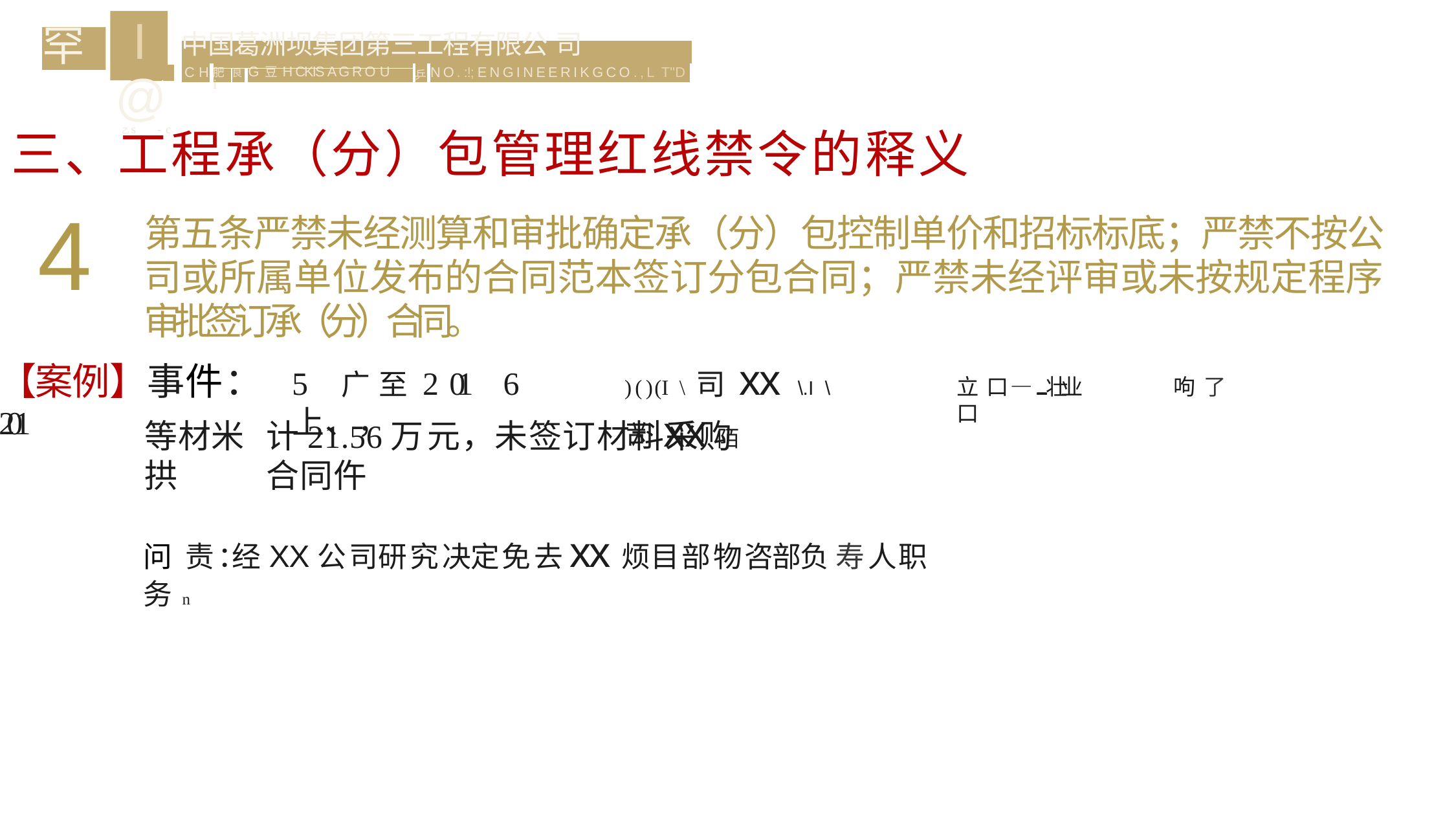

# I@
乙s	- c
罕
| 中 国 葛 洲 坝 集 团 第 三 工 程 有 限 公 司 |  |  |  |  |  |
| --- | --- | --- | --- | --- | --- |
| C H |  |  |  | 乒 | N O . :!; ENGINEERIKGCO.,L T"D |
|  | 肥i | 良 | G 豆 H CKIS A G R O U |  |  |

三、工程承（分）包管理红线禁令的释义
4
第五条严禁未经测算和审批确定承（分）包控制单价和招标标底；严禁不按公 司或所属单位发布的合同范本签订分包合同；严禁未经评审或未按规定程序 审批签订承（分）合同。
)()(I  \	司 xx \.I  \	司xx陌
【案例】事件： 201
5	广 至 2 01	6	上、，
立 口— .......壮业	呴	了	口
等材米拱
计21.56万元，未签订材料采购合同仵
问 责	：经	XX公司研究决定免去xx烦目部物咨部负 寿人职务n